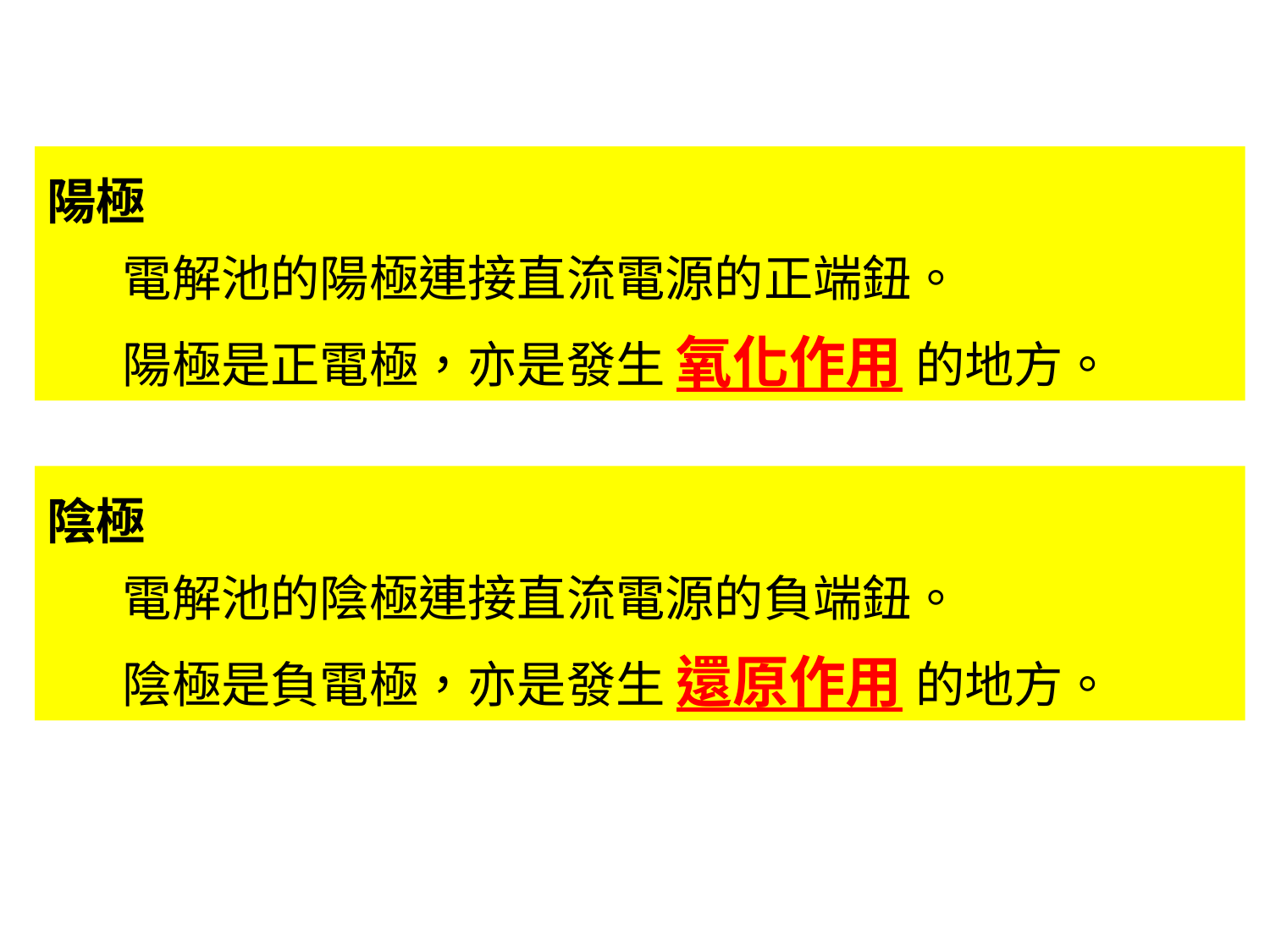

陽極
	電解池的陽極連接直流電源的正端鈕。
	陽極是正電極，亦是發生 氧化作用 的地方。
陰極
	電解池的陰極連接直流電源的負端鈕。
	陰極是負電極，亦是發生 還原作用 的地方。